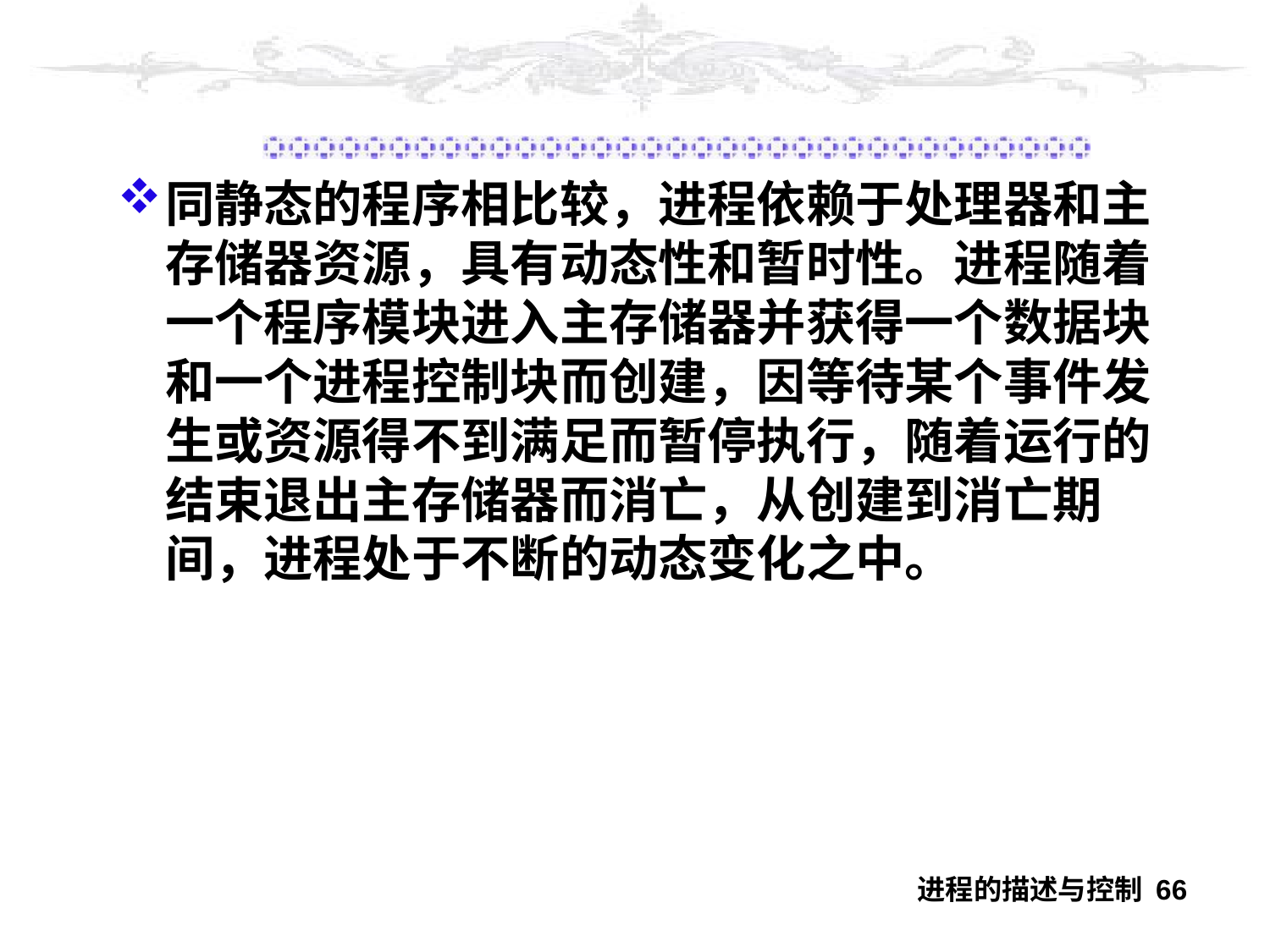

#
同静态的程序相比较，进程依赖于处理器和主存储器资源，具有动态性和暂时性。进程随着一个程序模块进入主存储器并获得一个数据块和一个进程控制块而创建，因等待某个事件发生或资源得不到满足而暂停执行，随着运行的结束退出主存储器而消亡，从创建到消亡期间，进程处于不断的动态变化之中。